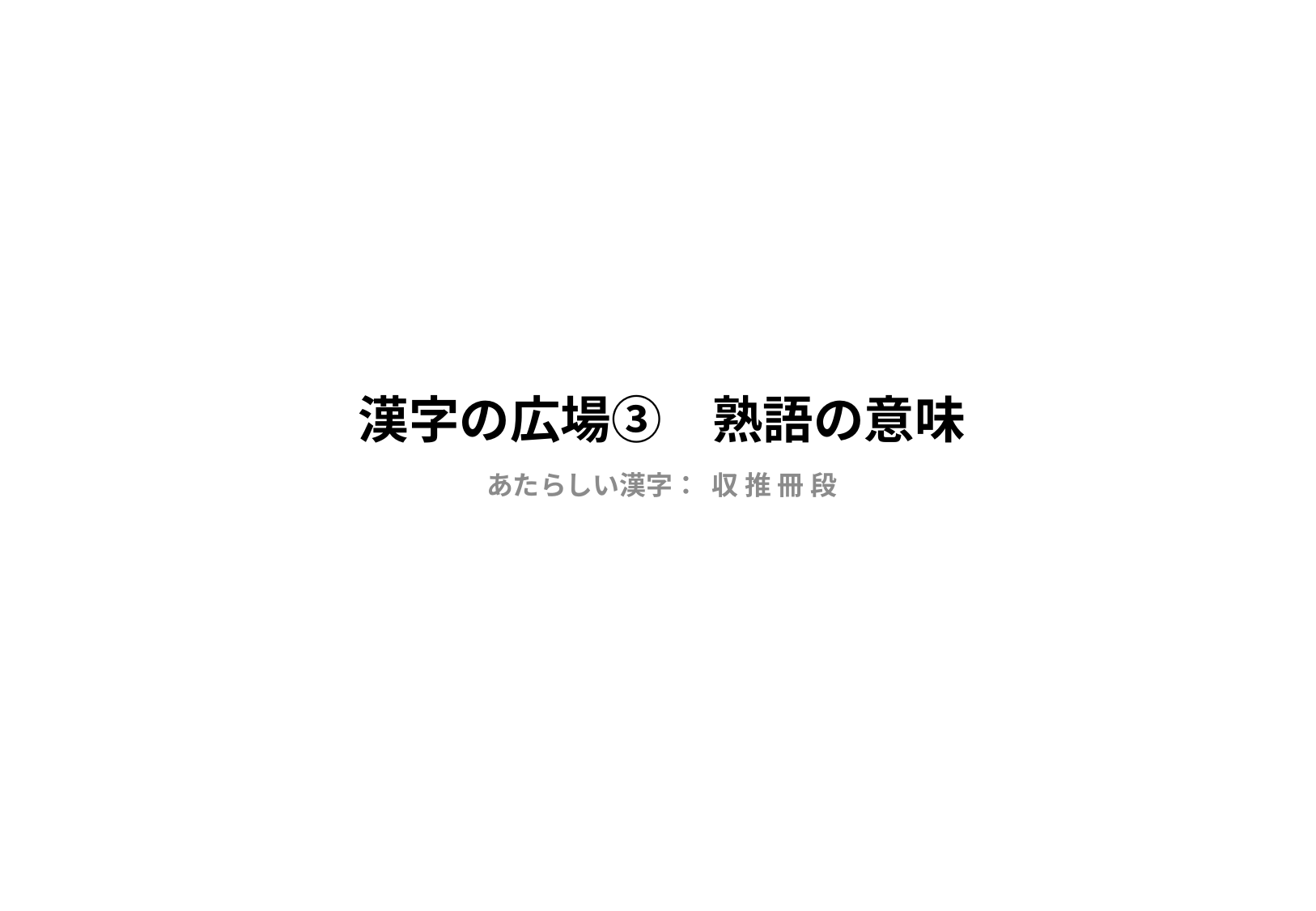

# 漢字の広場③　熟語の意味
あたらしい漢字：  収 推 冊 段